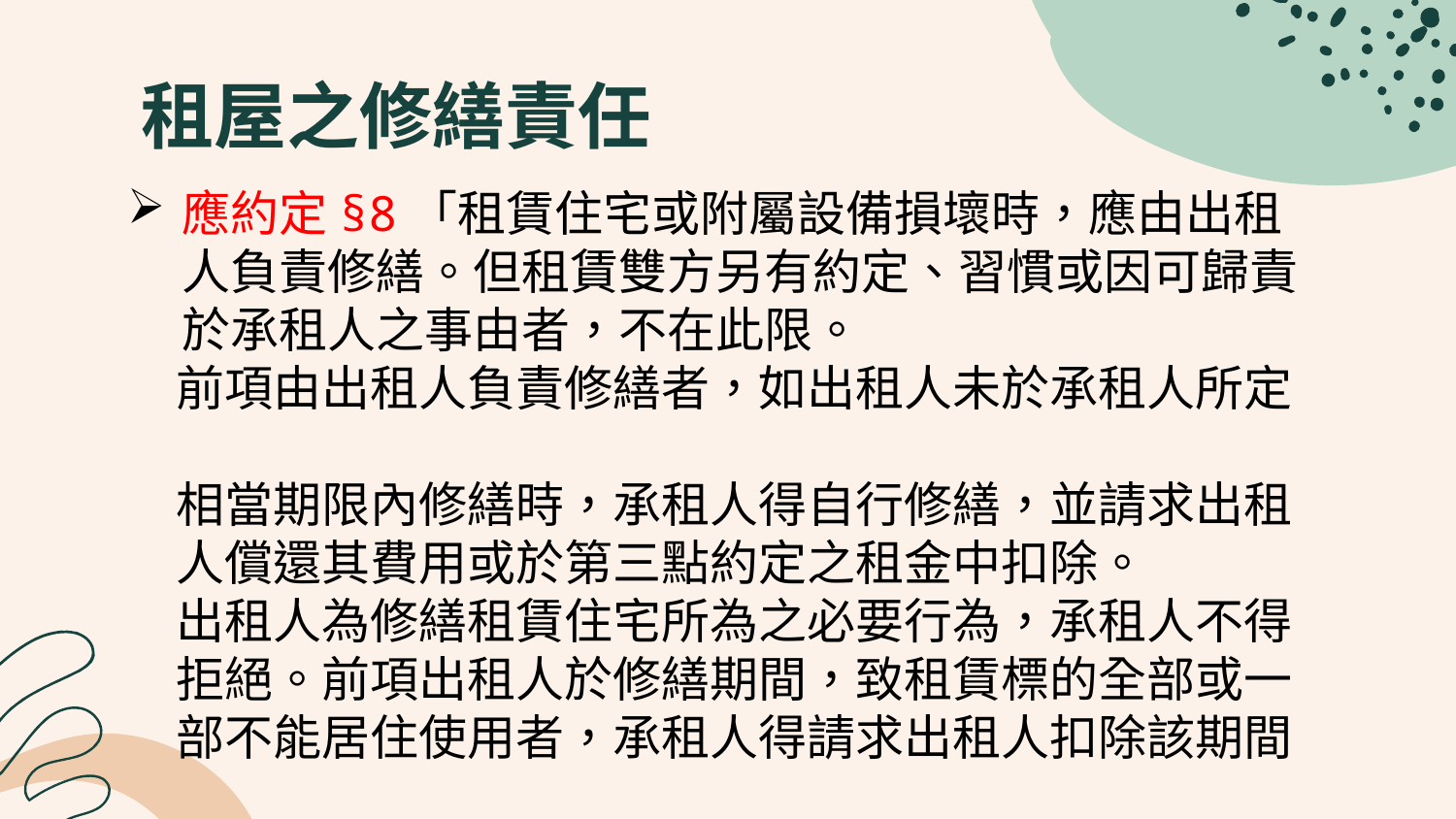

# 租屋之修繕責任
應約定§8「租賃住宅或附屬設備損壞時，應由出租人負責修繕。但租賃雙方另有約定、習慣或因可歸責於承租人之事由者，不在此限。
　前項由出租人負責修繕者，如出租人未於承租人所定
　相當期限內修繕時，承租人得自行修繕，並請求出租
　人償還其費用或於第三點約定之租金中扣除。
　出租人為修繕租賃住宅所為之必要行為，承租人不得
　拒絕。前項出租人於修繕期間，致租賃標的全部或一
　部不能居住使用者，承租人得請求出租人扣除該期間
　全部或一部之租金。」 ★應約定附件3